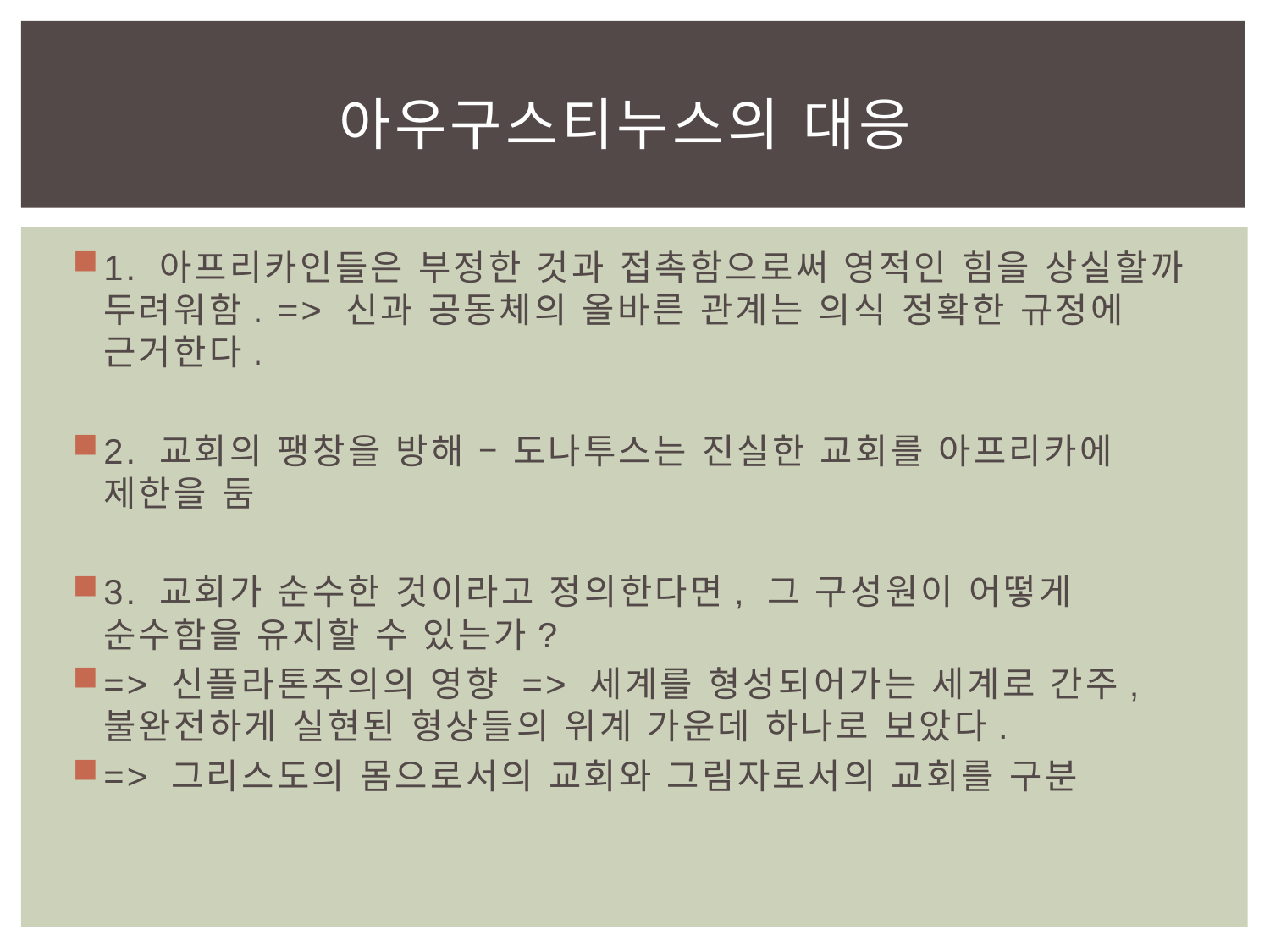

# 아우구스티누스의 대응
1. 아프리카인들은 부정한 것과 접촉함으로써 영적인 힘을 상실할까 두려워함. => 신과 공동체의 올바른 관계는 의식 정확한 규정에 근거한다.

2. 교회의 팽창을 방해 – 도나투스는 진실한 교회를 아프리카에 제한을 둠

3. 교회가 순수한 것이라고 정의한다면, 그 구성원이 어떻게 순수함을 유지할 수 있는가?
=> 신플라톤주의의 영향 => 세계를 형성되어가는 세계로 간주, 불완전하게 실현된 형상들의 위계 가운데 하나로 보았다.
=> 그리스도의 몸으로서의 교회와 그림자로서의 교회를 구분